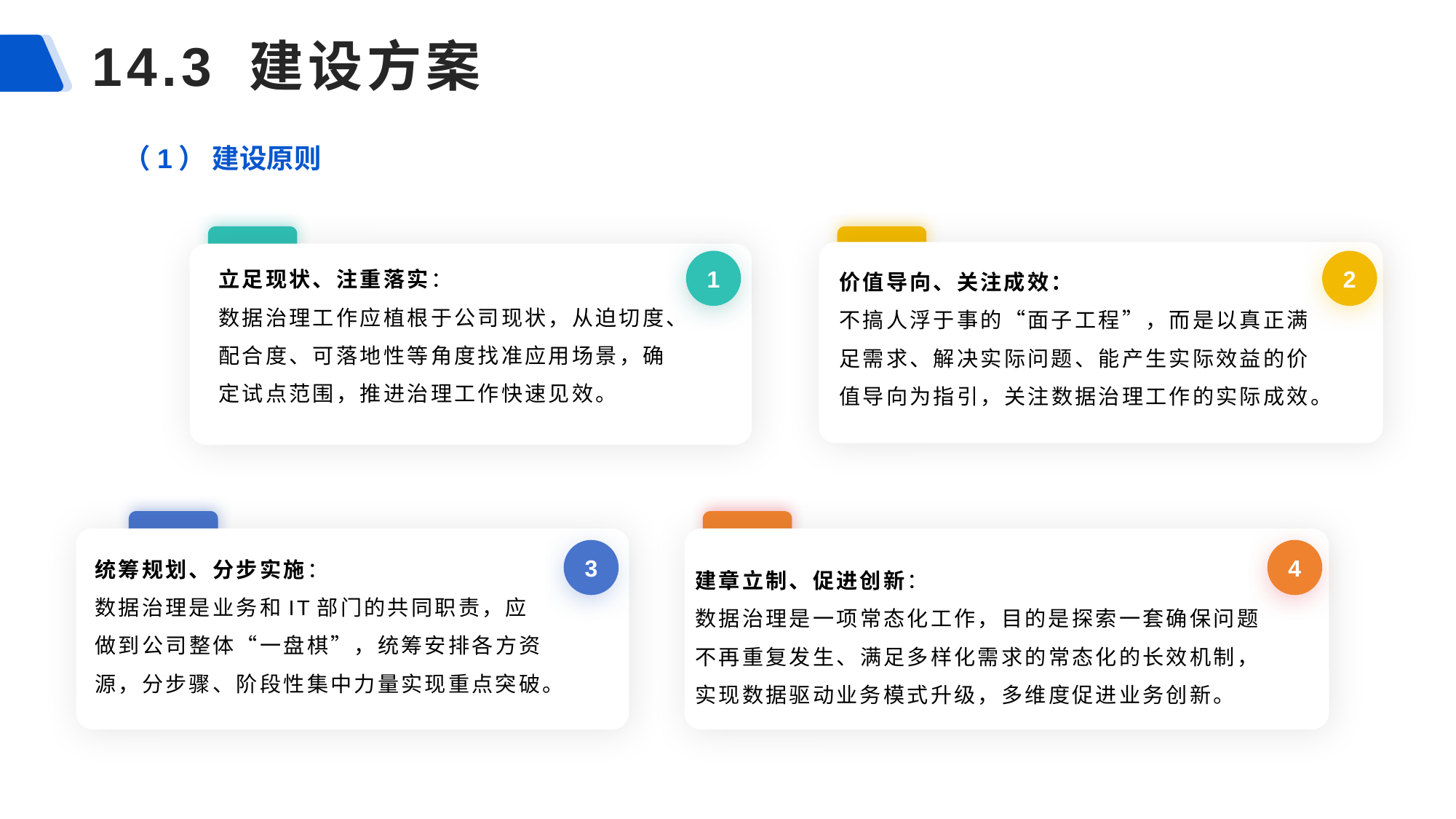

# 14.3 建设方案
（1） 建设原则

立足现状、注重落实：
数据治理工作应植根于公司现状，从迫切度、配合度、可落地性等角度找准应用场景，确定试点范围，推进治理工作快速见效。
1
2
价值导向、关注成效：
不搞人浮于事的“面子工程”，而是以真正满足需求、解决实际问题、能产生实际效益的价值导向为指引，关注数据治理工作的实际成效。

统筹规划、分步实施：
数据治理是业务和IT部门的共同职责，应做到公司整体“一盘棋”，统筹安排各方资源，分步骤、阶段性集中力量实现重点突破。
3
4
建章立制、促进创新：
数据治理是一项常态化工作，目的是探索一套确保问题不再重复发生、满足多样化需求的常态化的长效机制，实现数据驱动业务模式升级，多维度促进业务创新。